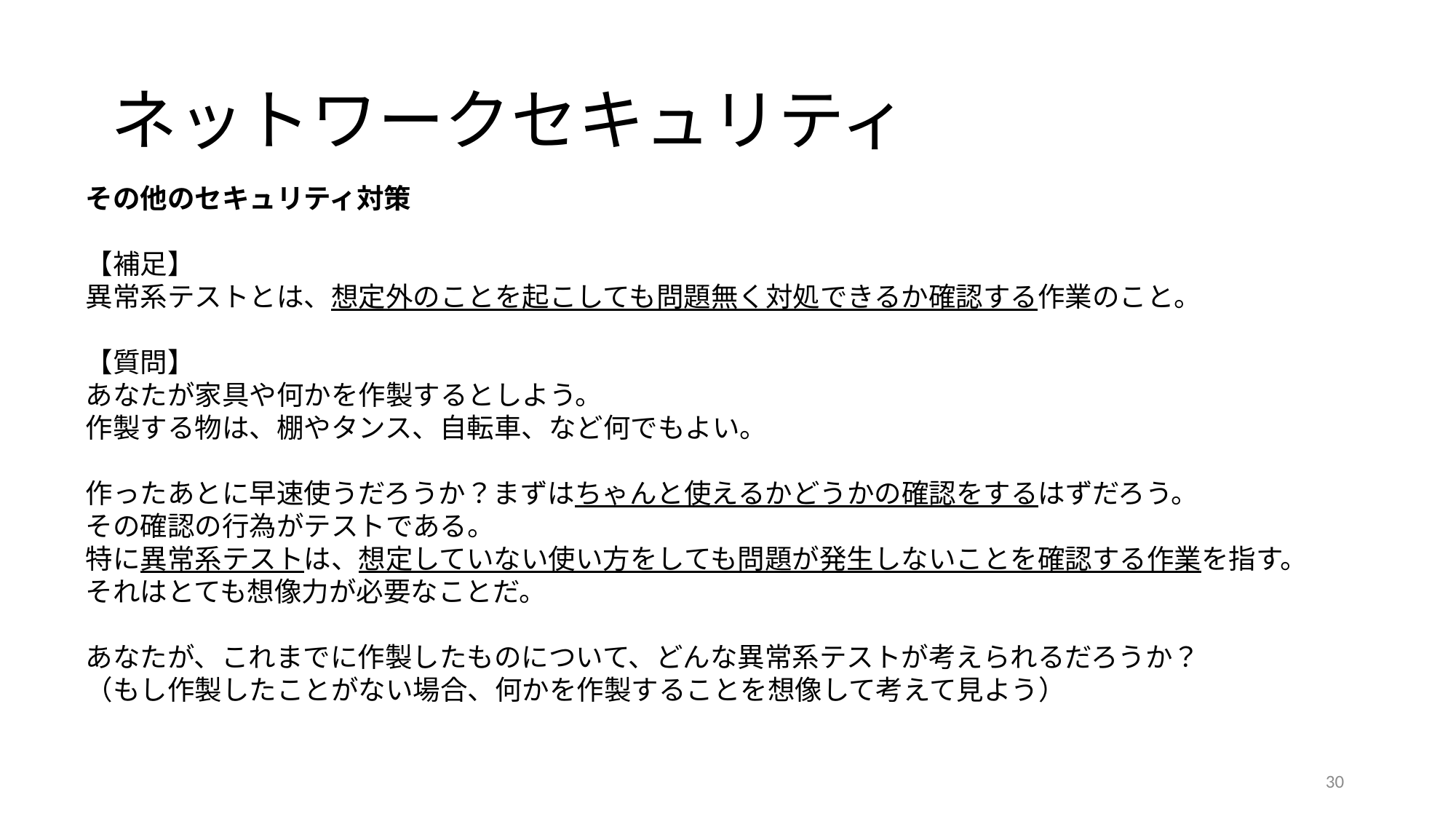

# ネットワークセキュリティ
その他のセキュリティ対策

【補足】
異常系テストとは、想定外のことを起こしても問題無く対処できるか確認する作業のこと。

【質問】
あなたが家具や何かを作製するとしよう。
作製する物は、棚やタンス、自転車、など何でもよい。

作ったあとに早速使うだろうか？まずはちゃんと使えるかどうかの確認をするはずだろう。
その確認の行為がテストである。
特に異常系テストは、想定していない使い方をしても問題が発生しないことを確認する作業を指す。
それはとても想像力が必要なことだ。

あなたが、これまでに作製したものについて、どんな異常系テストが考えられるだろうか？
（もし作製したことがない場合、何かを作製することを想像して考えて見よう）

30